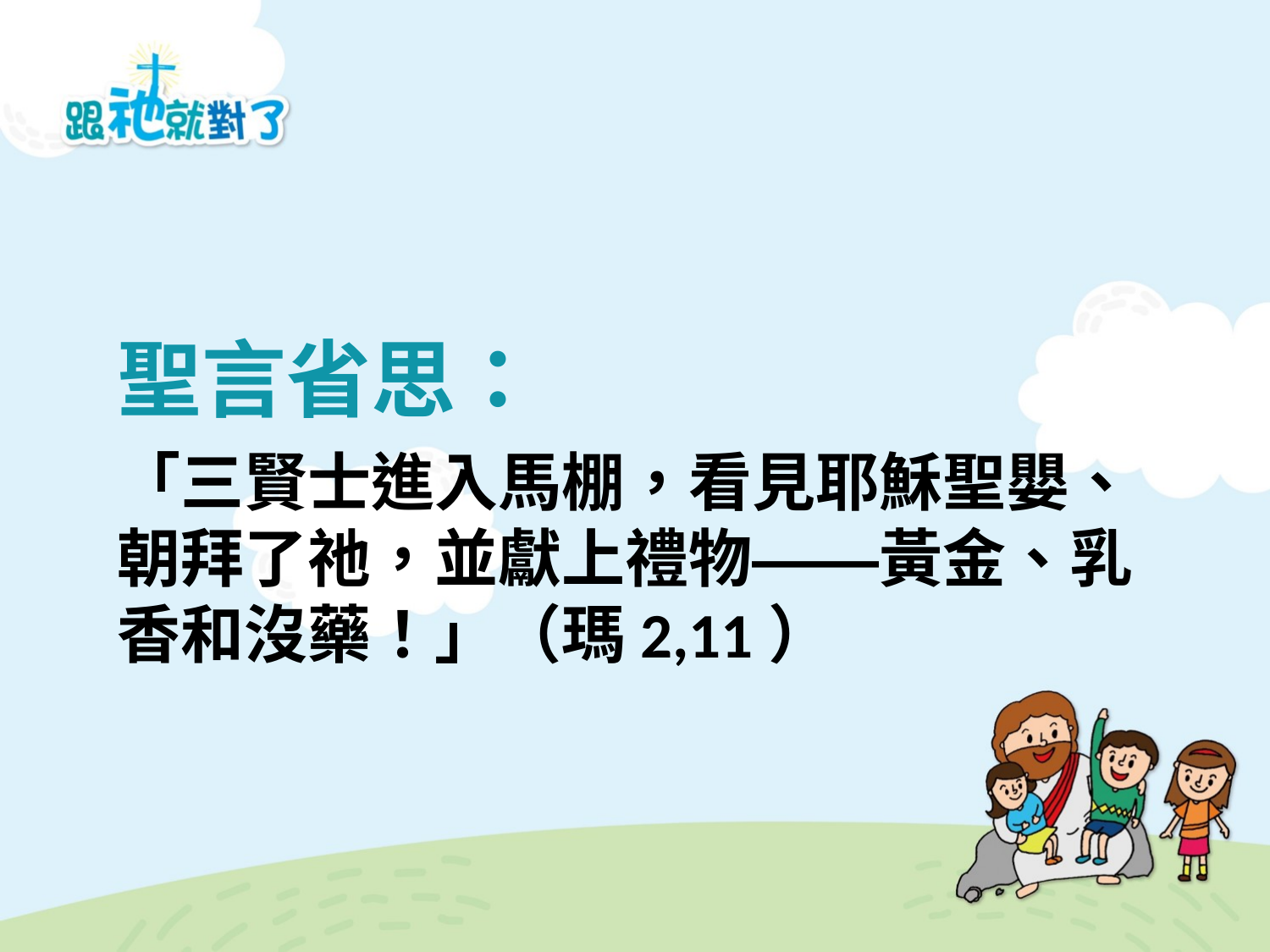

聖言省思：
「三賢士進入馬棚，看見耶穌聖嬰、朝拜了祂，並獻上禮物——黃金、乳香和沒藥！」（瑪2,11）